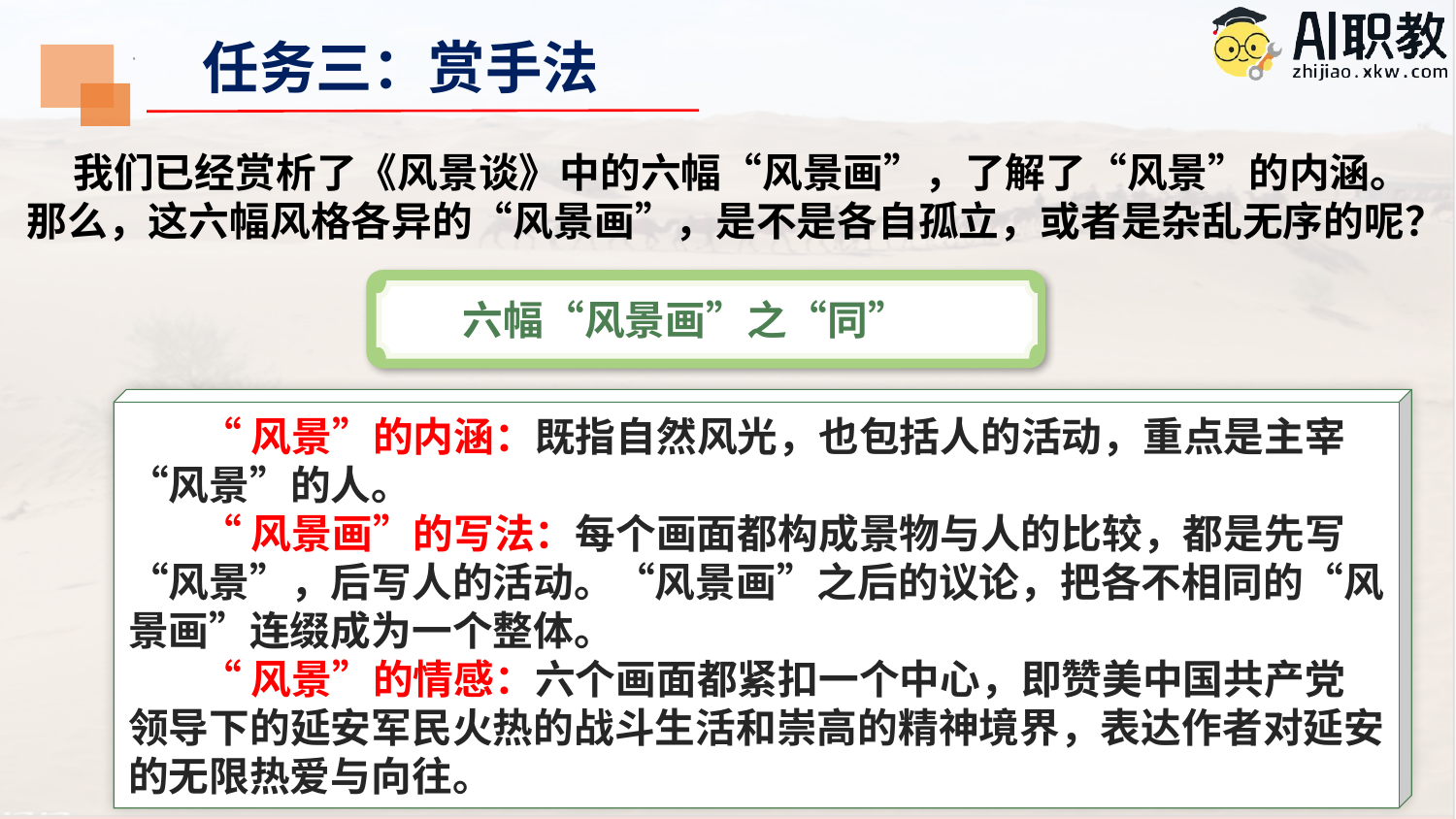

任务三：赏手法

    我们已经赏析了《风景谈》中的六幅“风景画”，了解了“风景”的内涵。那么，这六幅风格各异的“风景画”，是不是各自孤立，或者是杂乱无序的呢？

六幅“风景画”之“同”
“风景”的内涵：既指自然风光，也包括人的活动，重点是主宰“风景”的人。
“风景画”的写法：每个画面都构成景物与人的比较，都是先写“风景”，后写人的活动。“风景画”之后的议论，把各不相同的“风景画”连缀成为一个整体。
“风景”的情感：六个画面都紧扣一个中心，即赞美中国共产党领导下的延安军民火热的战斗生活和崇高的精神境界，表达作者对延安的无限热爱与向往。